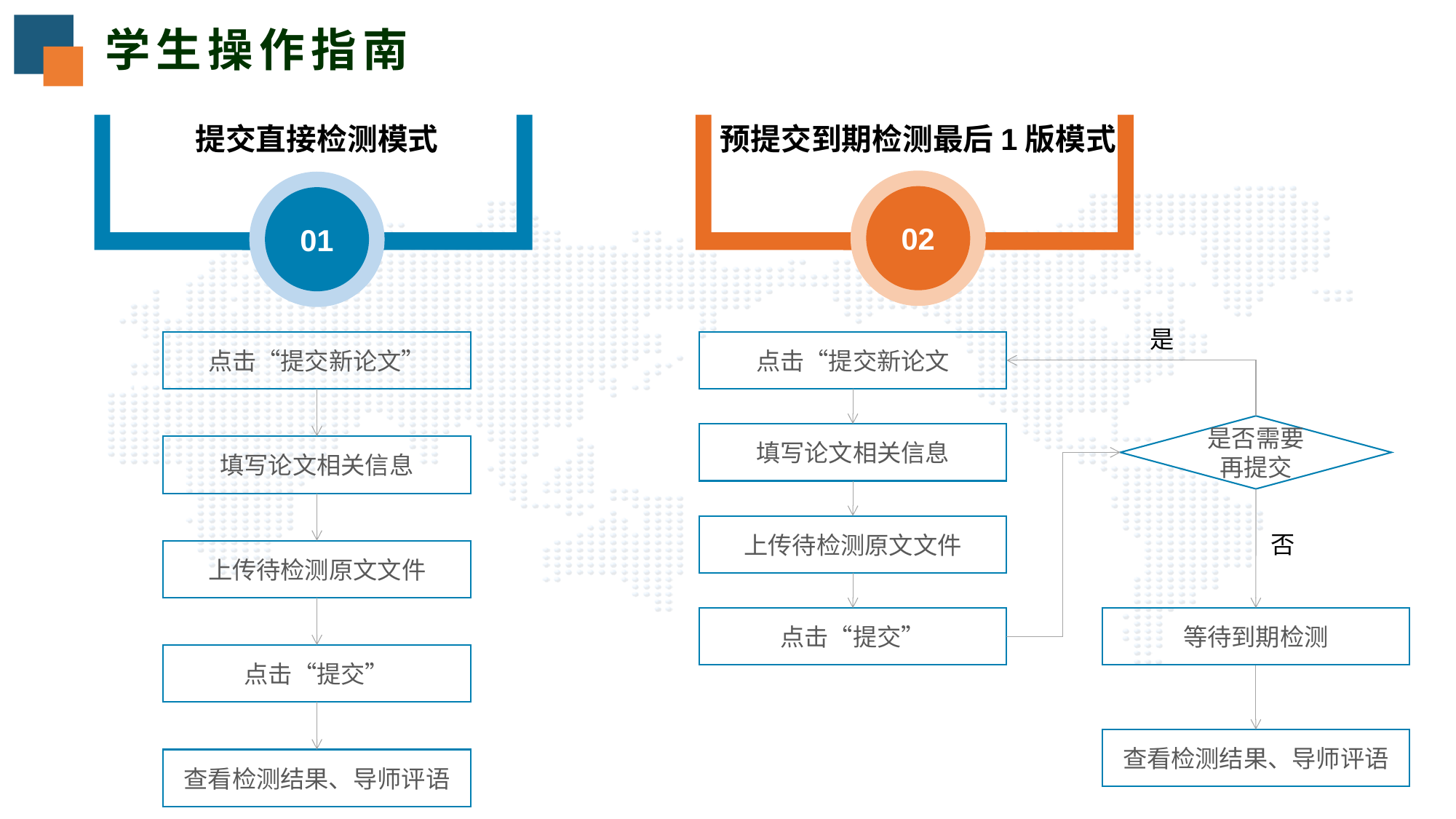

学生操作指南

提交直接检测模式

预提交到期检测最后1版模式

02

01
是
点击“提交新论文”
点击“提交新论文
是否需要再提交
填写论文相关信息
填写论文相关信息
上传待检测原文文件
否
上传待检测原文文件
点击“提交”
等待到期检测
点击“提交”
查看检测结果、导师评语
查看检测结果、导师评语